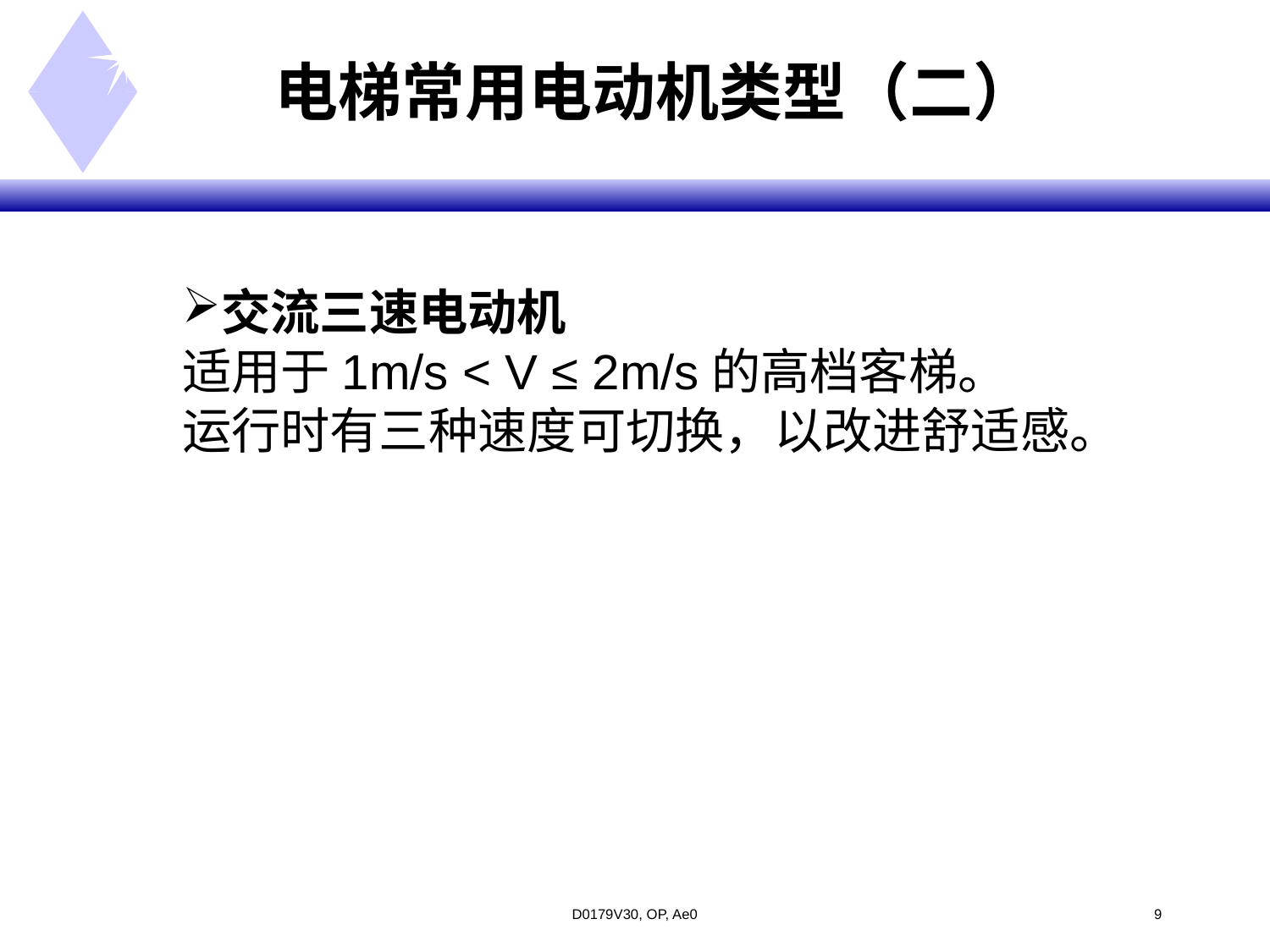

# 电梯常用电动机类型（二）
交流三速电动机
适用于1m/s < V ≤ 2m/s的高档客梯。
运行时有三种速度可切换，以改进舒适感。

D0179V30, OP, Ae0
9